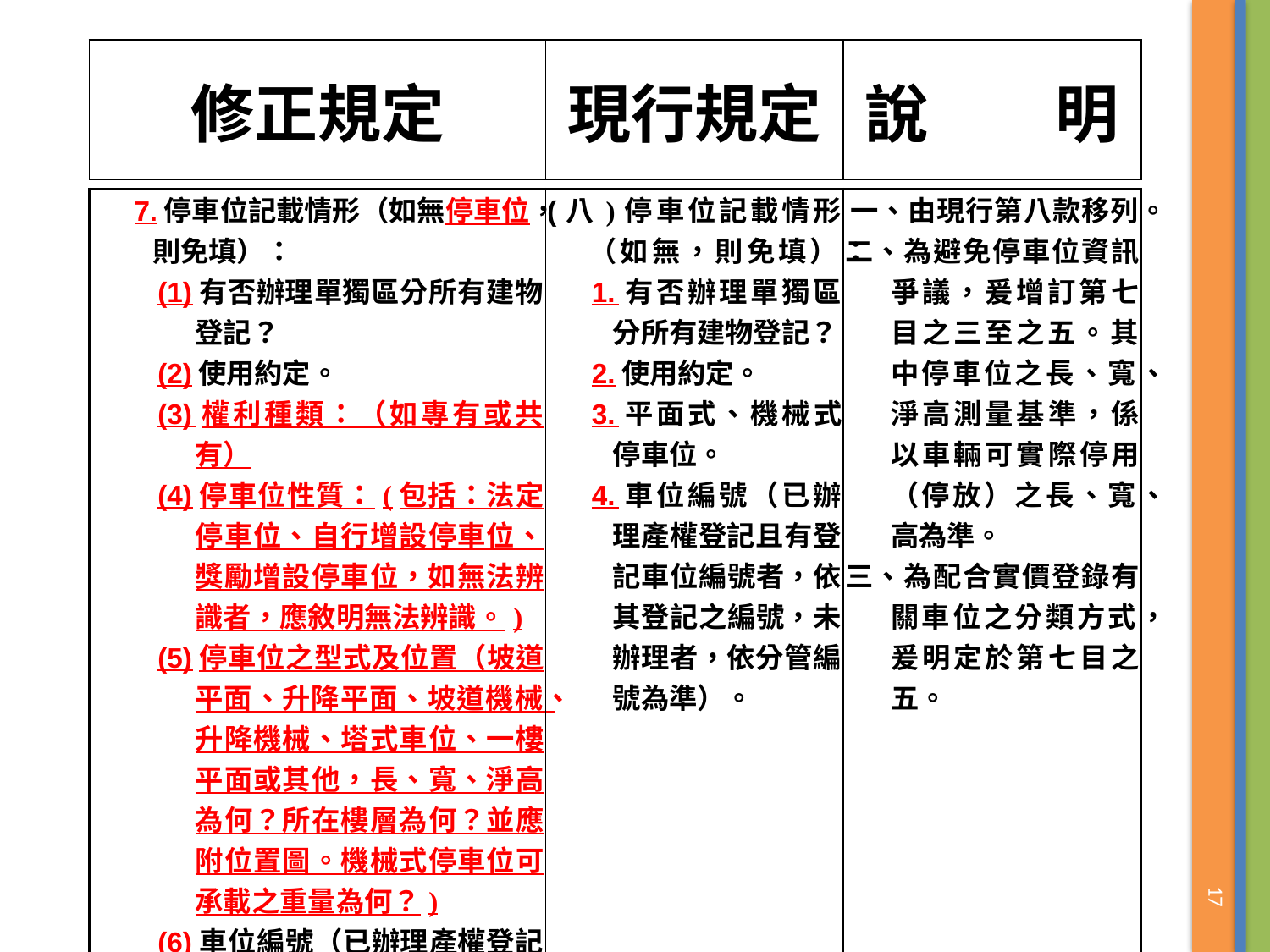

| 修正規定 | 現行規定 | 說　　明 |
| --- | --- | --- |
| 7.停車位記載情形（如無停車位，則免填）： (1)有否辦理單獨區分所有建物登記？ (2)使用約定。 (3)權利種類：（如專有或共有） (4)停車位性質：(包括：法定停車位、自行增設停車位、獎勵增設停車位，如無法辨識者，應敘明無法辨識。) (5)停車位之型式及位置（坡道平面、升降平面、坡道機械、升降機械、塔式車位、一樓平面或其他，長、寬、淨高為何？所在樓層為何？並應附位置圖。機械式停車位可承載之重量為何？) (6)車位編號（已辦理產權登記且有登記車位編號者，依其登記之編號，未辦理者，依分管編號為準）。 | (八)停車位記載情形（如無，則免填）： 1.有否辦理單獨區分所有建物登記？ 2.使用約定。 3.平面式、機械式停車位。 4.車位編號（已辦理產權登記且有登記車位編號者，依其登記之編號，未辦理者，依分管編號為準）。 | 一、由現行第八款移列。 二、為避免停車位資訊爭議，爰增訂第七目之三至之五。其中停車位之長、寬、淨高測量基準，係以車輛可實際停用（停放）之長、寬、高為準。 三、為配合實價登錄有關車位之分類方式，爰明定於第七目之五。 |
| --- | --- | --- |
17